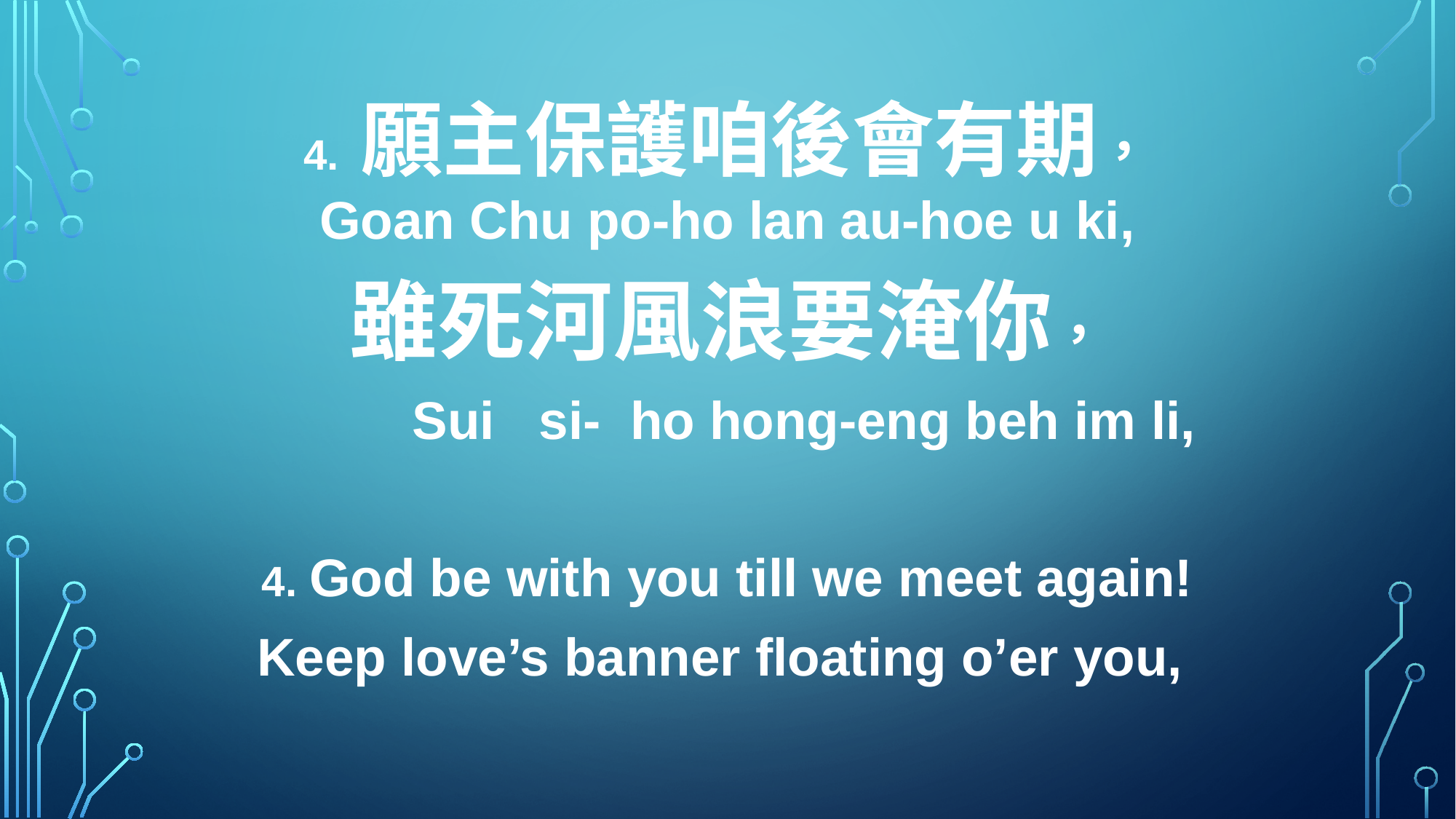

4. 願主保護咱後會有期，
Goan Chu po-ho lan au-hoe u ki,
雖死河風浪要淹你，
                  Sui   si-  ho hong-eng beh im li,

4. God be with you till we meet again!
Keep love’s banner floating o’er you,